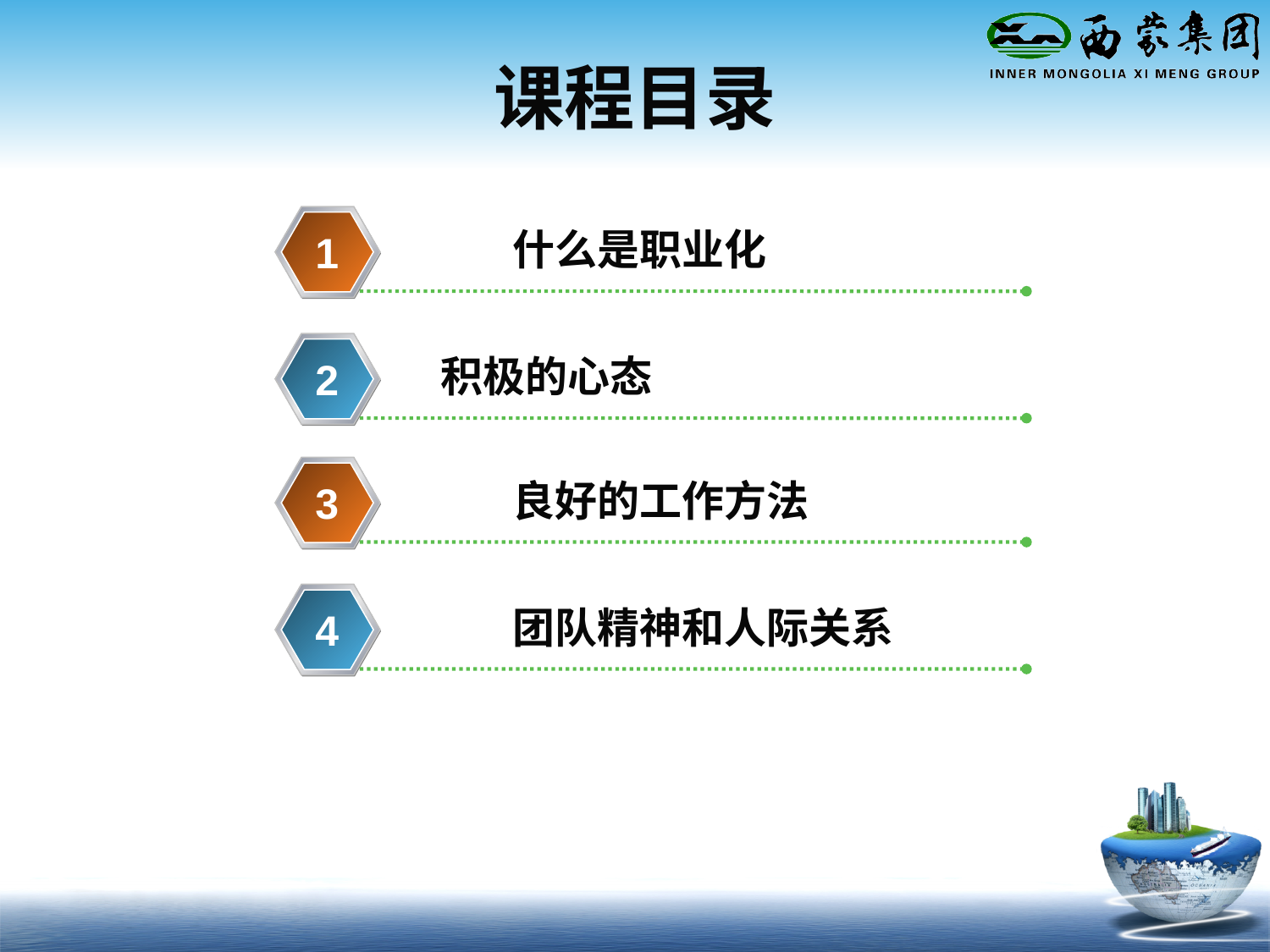

# 课程目录

什么是职业化
1

积极的心态
2

良好的工作方法
3

团队精神和人际关系
4